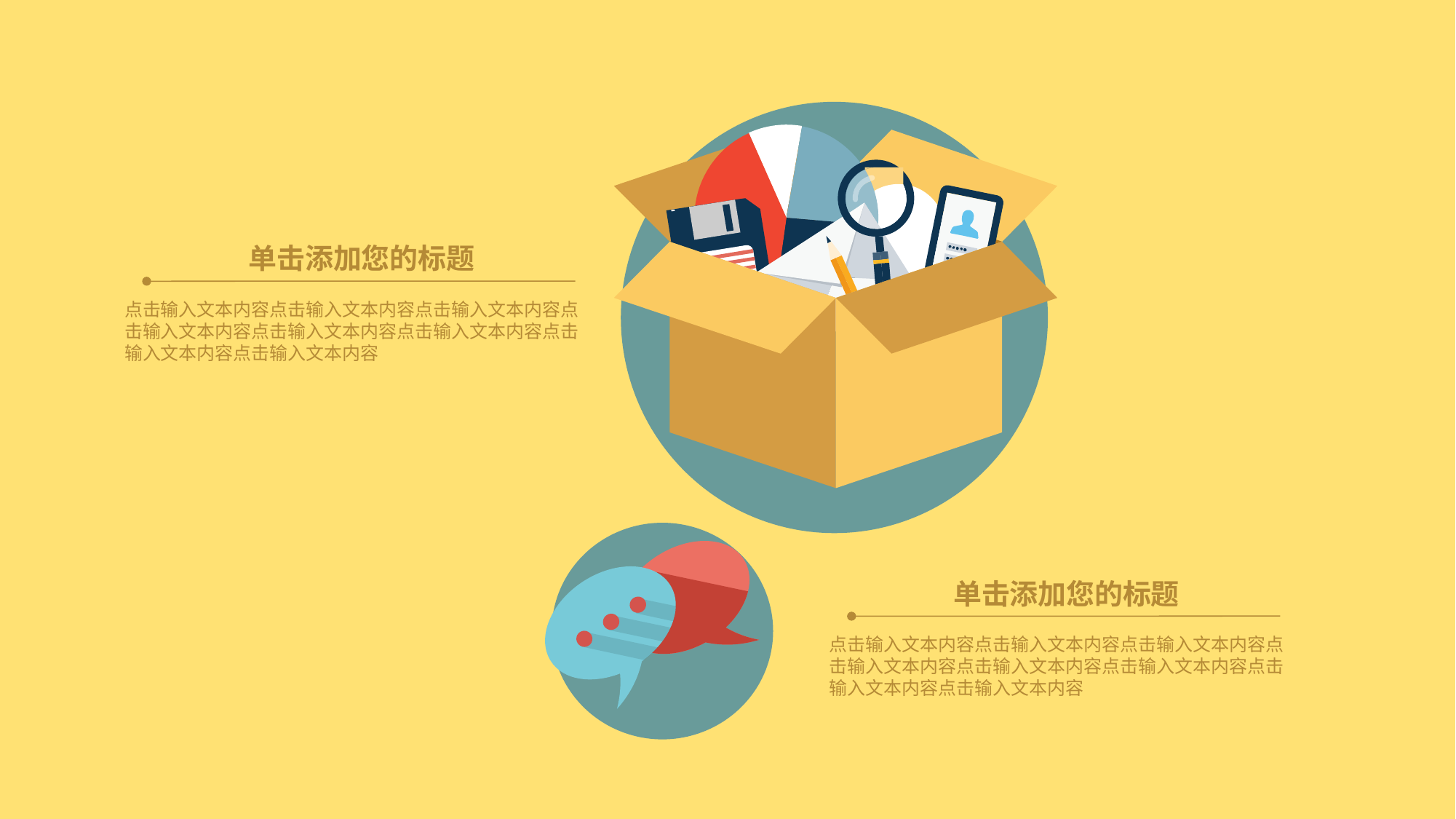

单击添加您的标题
点击输入文本内容点击输入文本内容点击输入文本内容点击输入文本内容点击输入文本内容点击输入文本内容点击输入文本内容点击输入文本内容

单击添加您的标题
点击输入文本内容点击输入文本内容点击输入文本内容点击输入文本内容点击输入文本内容点击输入文本内容点击输入文本内容点击输入文本内容